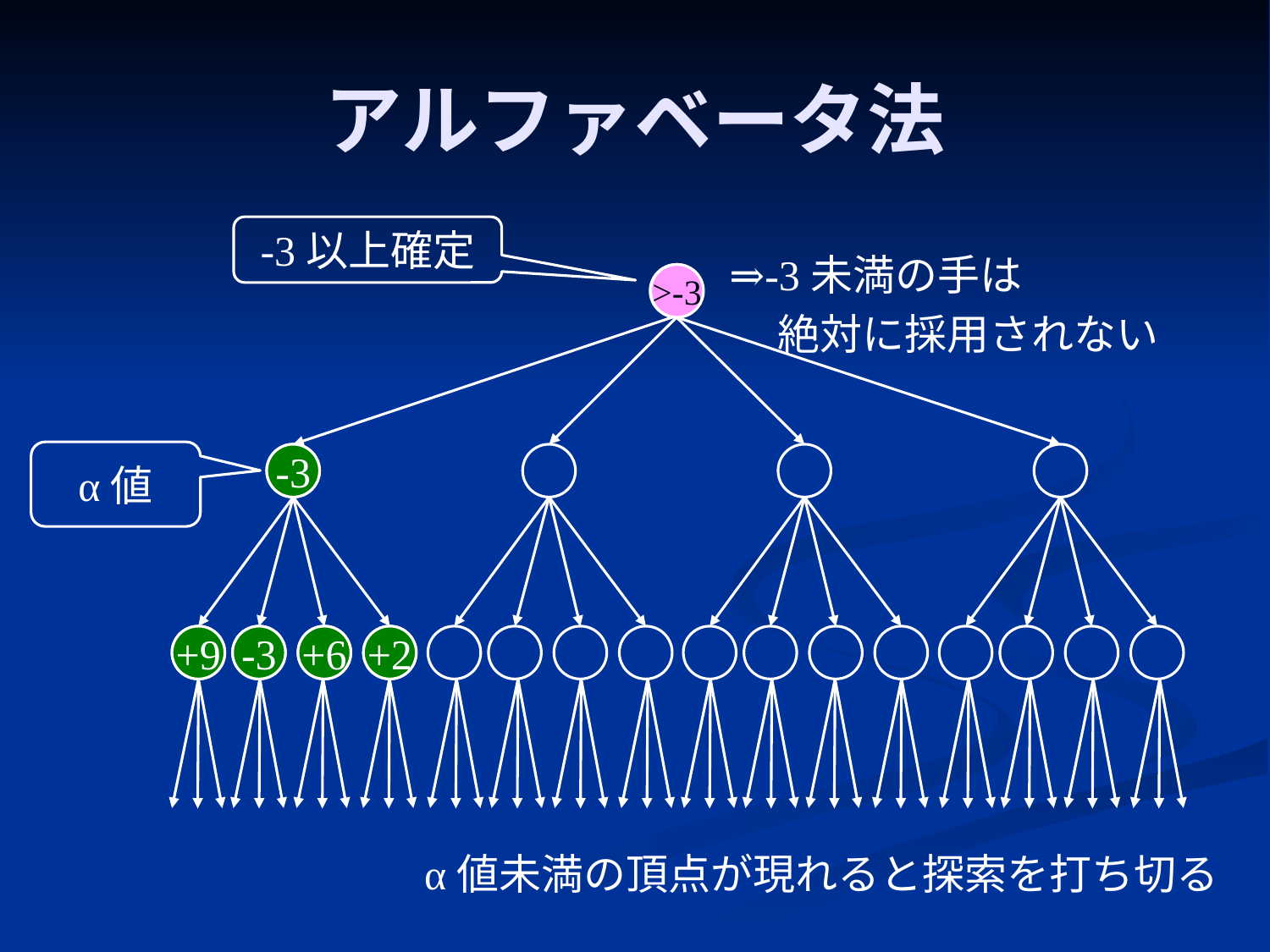

# アルファベータ法
-3以上確定
⇒-3未満の手は
    絶対に採用されない

>-3
α値

-3

+9
-3
+6
+2

α値未満の頂点が現れると探索を打ち切る